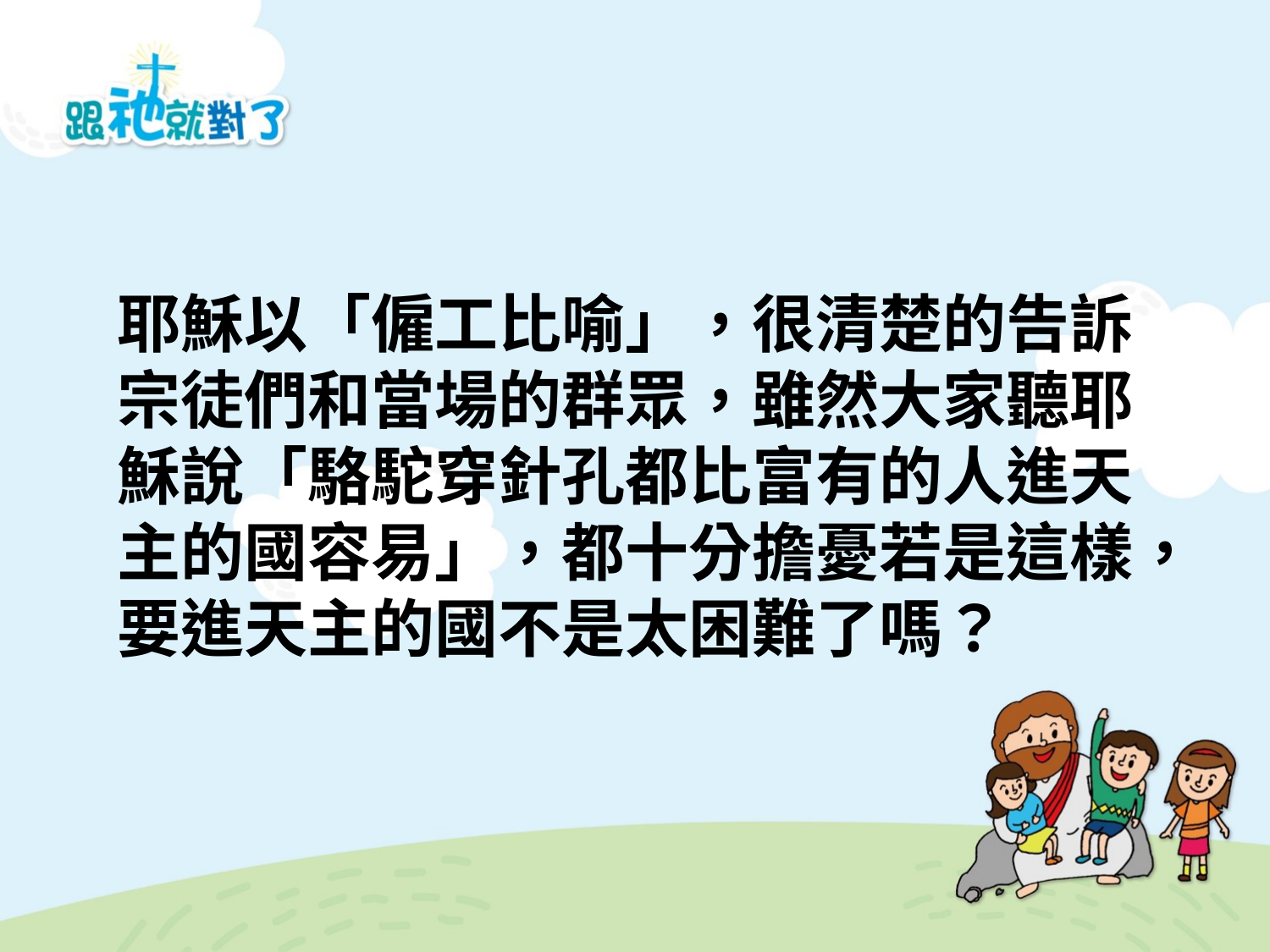

耶穌以「僱工比喻」，很清楚的告訴宗徒們和當場的群眾，雖然大家聽耶穌說「駱駝穿針孔都比富有的人進天主的國容易」，都十分擔憂若是這樣，要進天主的國不是太困難了嗎？